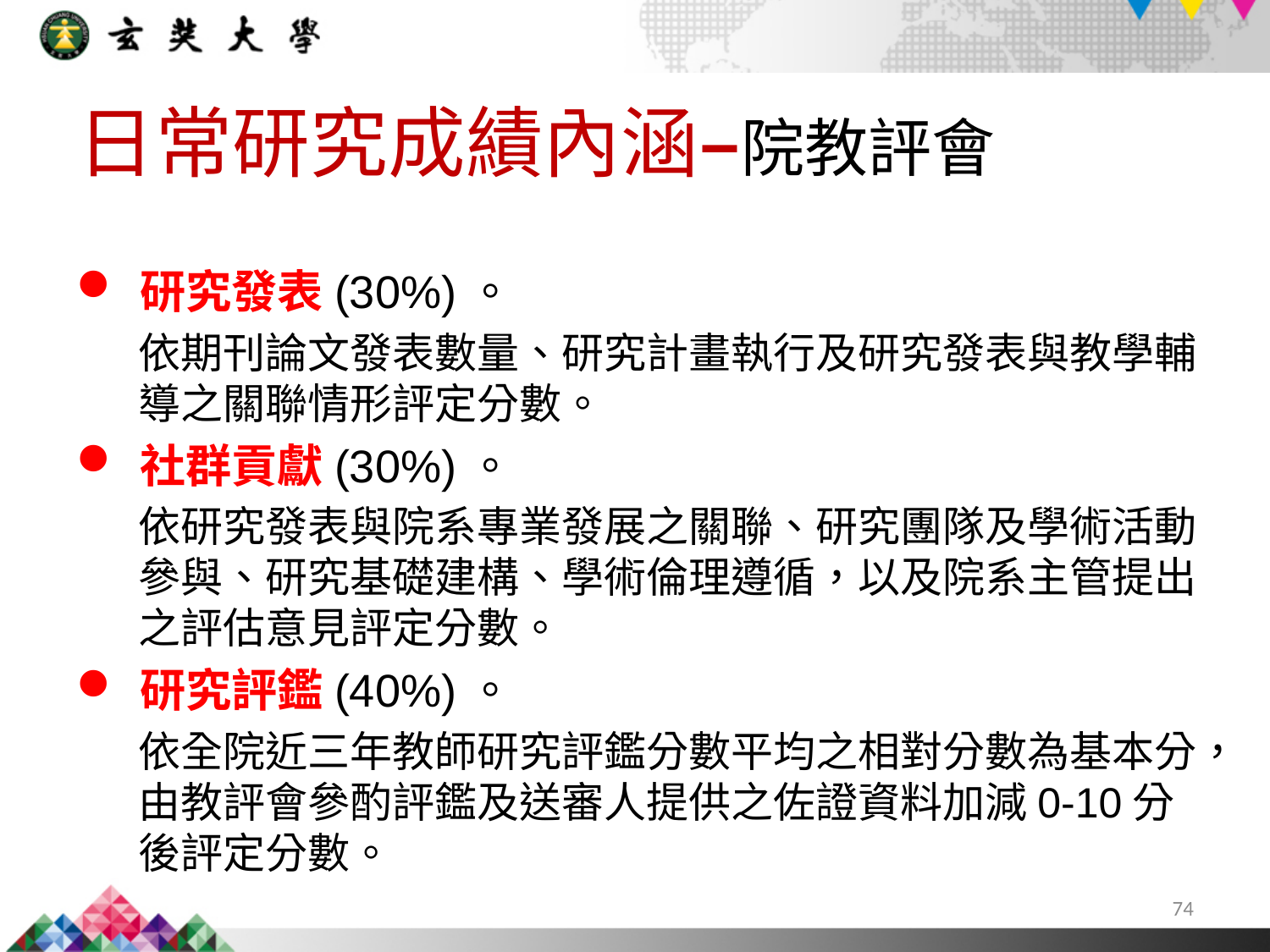

日常研究成績內涵–院教評會
研究發表(30%)。
依期刊論文發表數量、研究計畫執行及研究發表與教學輔導之關聯情形評定分數。
社群貢獻(30%)。
依研究發表與院系專業發展之關聯、研究團隊及學術活動參與、研究基礎建構、學術倫理遵循，以及院系主管提出之評估意見評定分數。
研究評鑑(40%)。
依全院近三年教師研究評鑑分數平均之相對分數為基本分，由教評會參酌評鑑及送審人提供之佐證資料加減0-10分後評定分數。
74